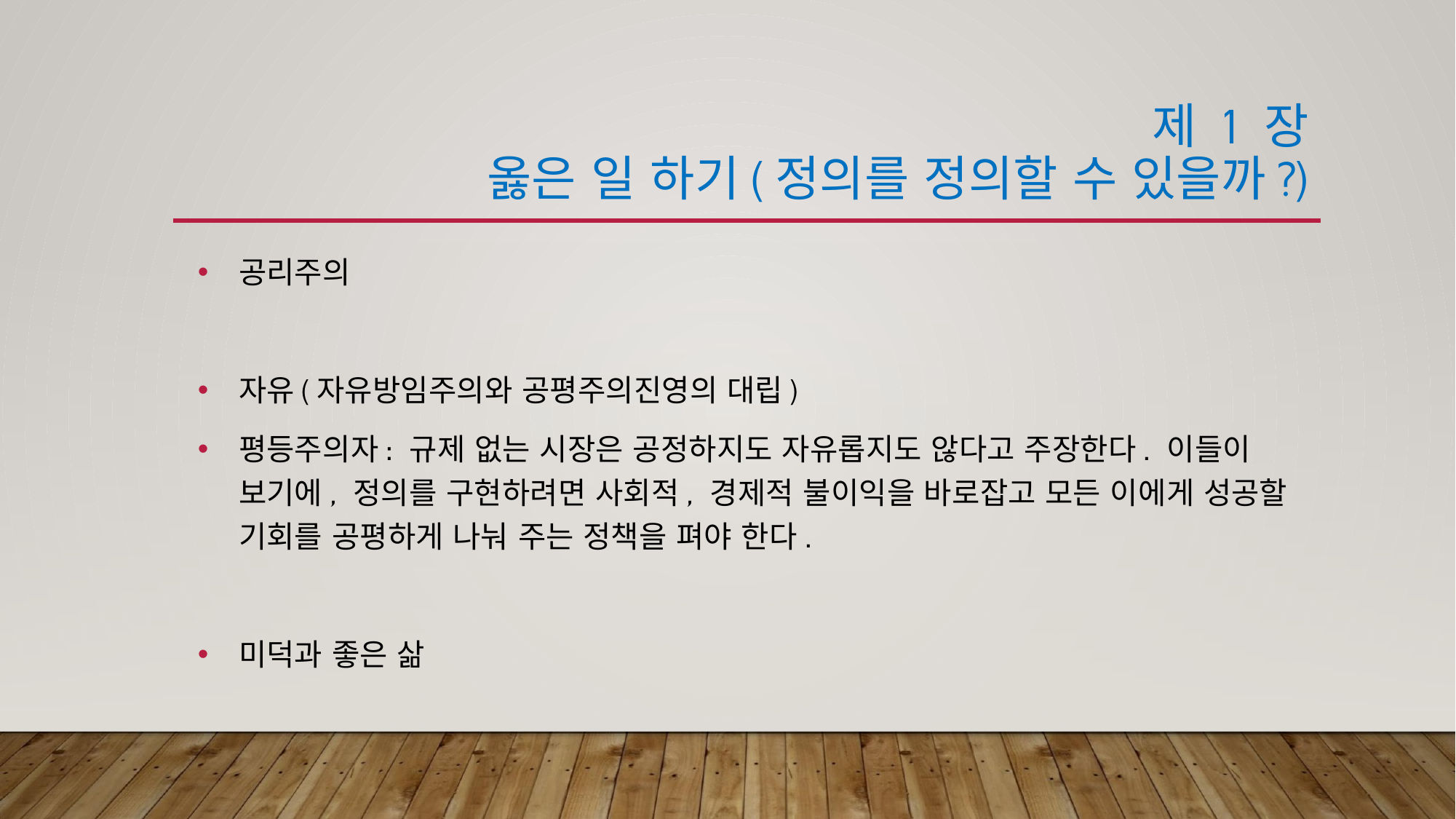

# 제 1 장 옳은 일 하기(정의를 정의할 수 있을까?)
공리주의

자유(자유방임주의와 공평주의진영의 대립)
평등주의자: 규제 없는 시장은 공정하지도 자유롭지도 않다고 주장한다. 이들이 보기에, 정의를 구현하려면 사회적, 경제적 불이익을 바로잡고 모든 이에게 성공할 기회를 공평하게 나눠 주는 정책을 펴야 한다.

미덕과 좋은 삶